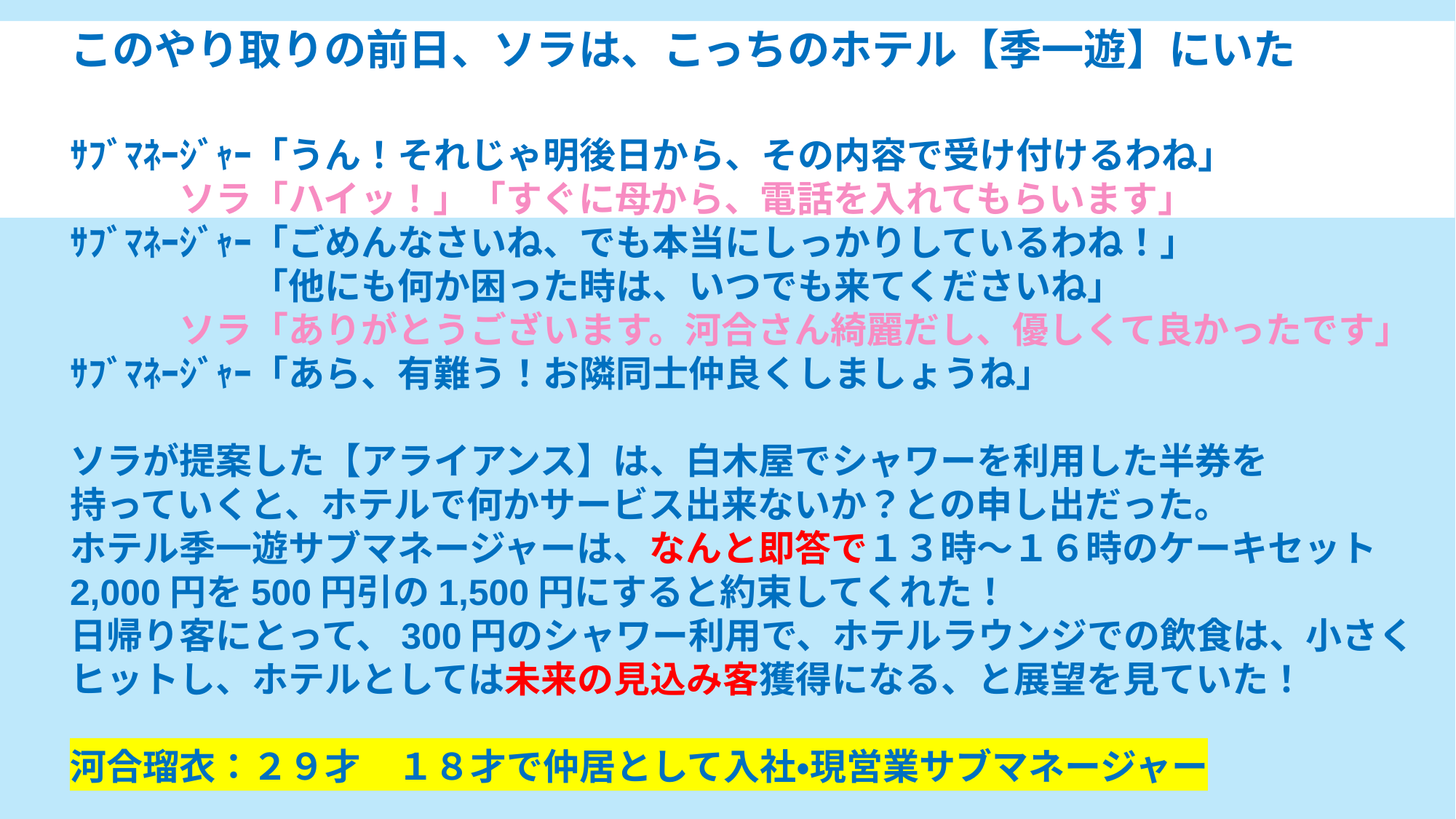

このやり取りの前日、ソラは、こっちのホテル【季一遊】にいた

ｻﾌﾞﾏﾈｰｼﾞｬｰ「うん！それじゃ明後日から、その内容で受け付けるわね」
　　　ソラ「ハイッ！」「すぐに母から、電話を入れてもらいます」
ｻﾌﾞﾏﾈｰｼﾞｬｰ「ごめんなさいね、でも本当にしっかりしているわね！」
　　　　　「他にも何か困った時は、いつでも来てくださいね」
　　　ソラ「ありがとうございます。河合さん綺麗だし、優しくて良かったです」
ｻﾌﾞﾏﾈｰｼﾞｬｰ「あら、有難う！お隣同士仲良くしましょうね」

ソラが提案した【アライアンス】は、白木屋でシャワーを利用した半券を
持っていくと、ホテルで何かサービス出来ないか？との申し出だった。
ホテル季一遊サブマネージャーは、なんと即答で１３時～１６時のケーキセット
2,000円を500円引の1,500円にすると約束してくれた！
日帰り客にとって、300円のシャワー利用で、ホテルラウンジでの飲食は、小さく
ヒットし、ホテルとしては未来の見込み客獲得になる、と展望を見ていた！

河合瑠衣：２９才　１８才で仲居として入社・現営業サブマネージャー